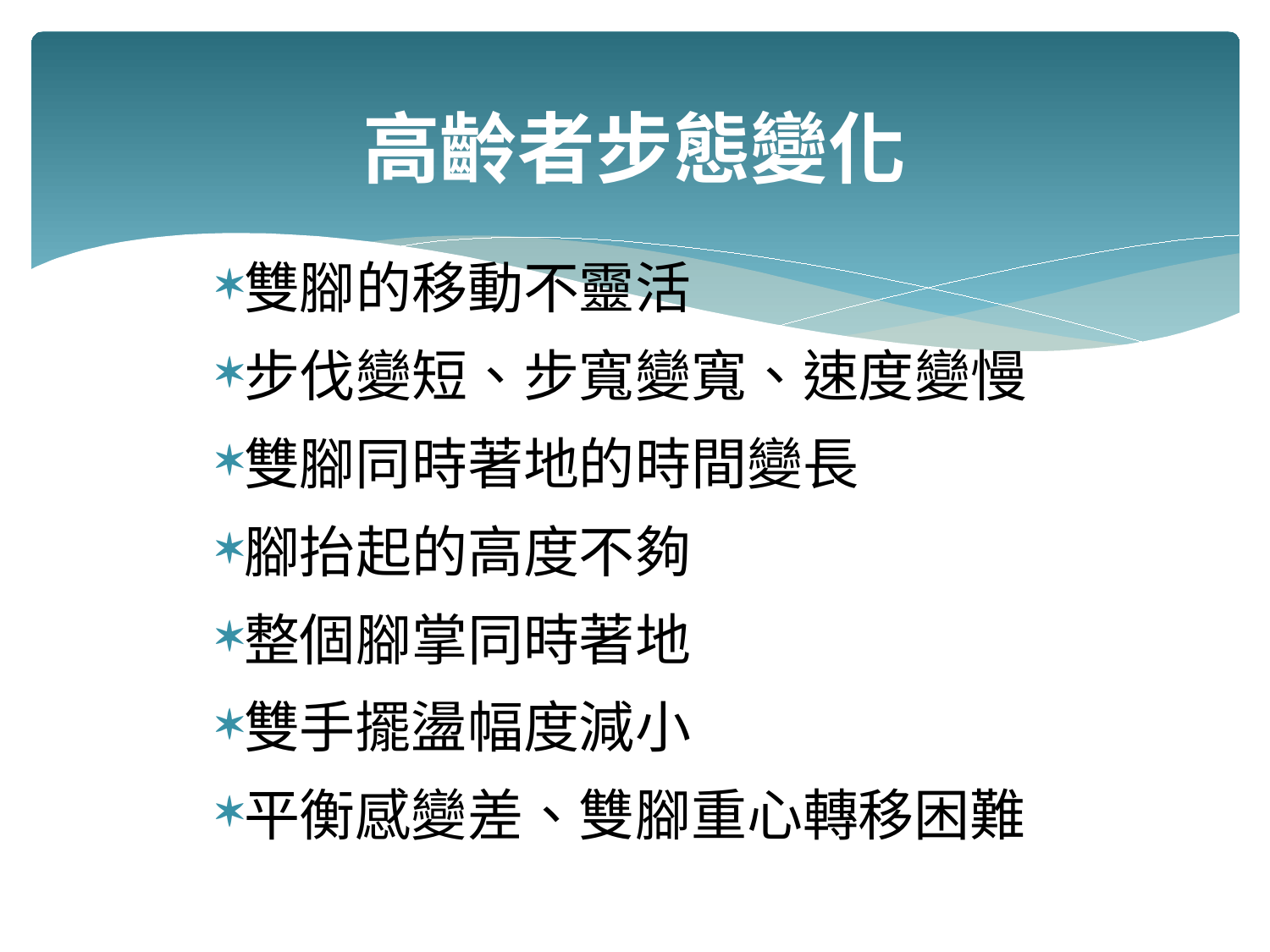

# 高齡者步態變化

雙腳的移動不靈活
步伐變短、步寬變寬、速度變慢
雙腳同時著地的時間變長
腳抬起的高度不夠
整個腳掌同時著地
雙手擺盪幅度減小
平衡感變差、雙腳重心轉移困難